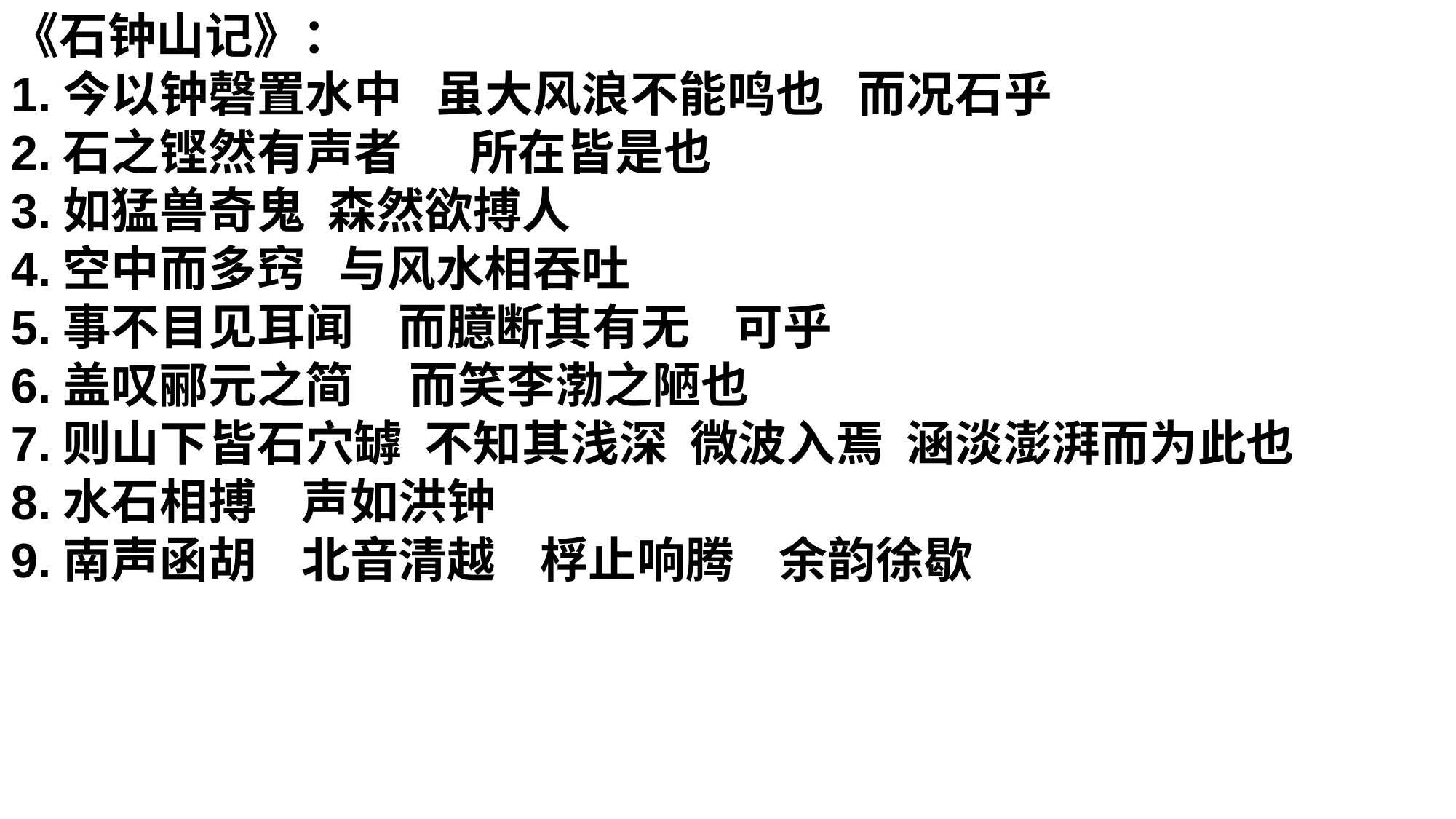

《石钟山记》：
1.今以钟磬置水中   虽大风浪不能鸣也   而况石乎
2.石之铿然有声者      所在皆是也
3.如猛兽奇鬼  森然欲搏人
4.空中而多窍   与风水相吞吐
5.事不目见耳闻    而臆断其有无    可乎
6.盖叹郦元之简     而笑李渤之陋也
7.则山下皆石穴罅  不知其浅深  微波入焉  涵淡澎湃而为此也
8.水石相搏    声如洪钟
9.南声函胡    北音清越    桴止响腾    余韵徐歇